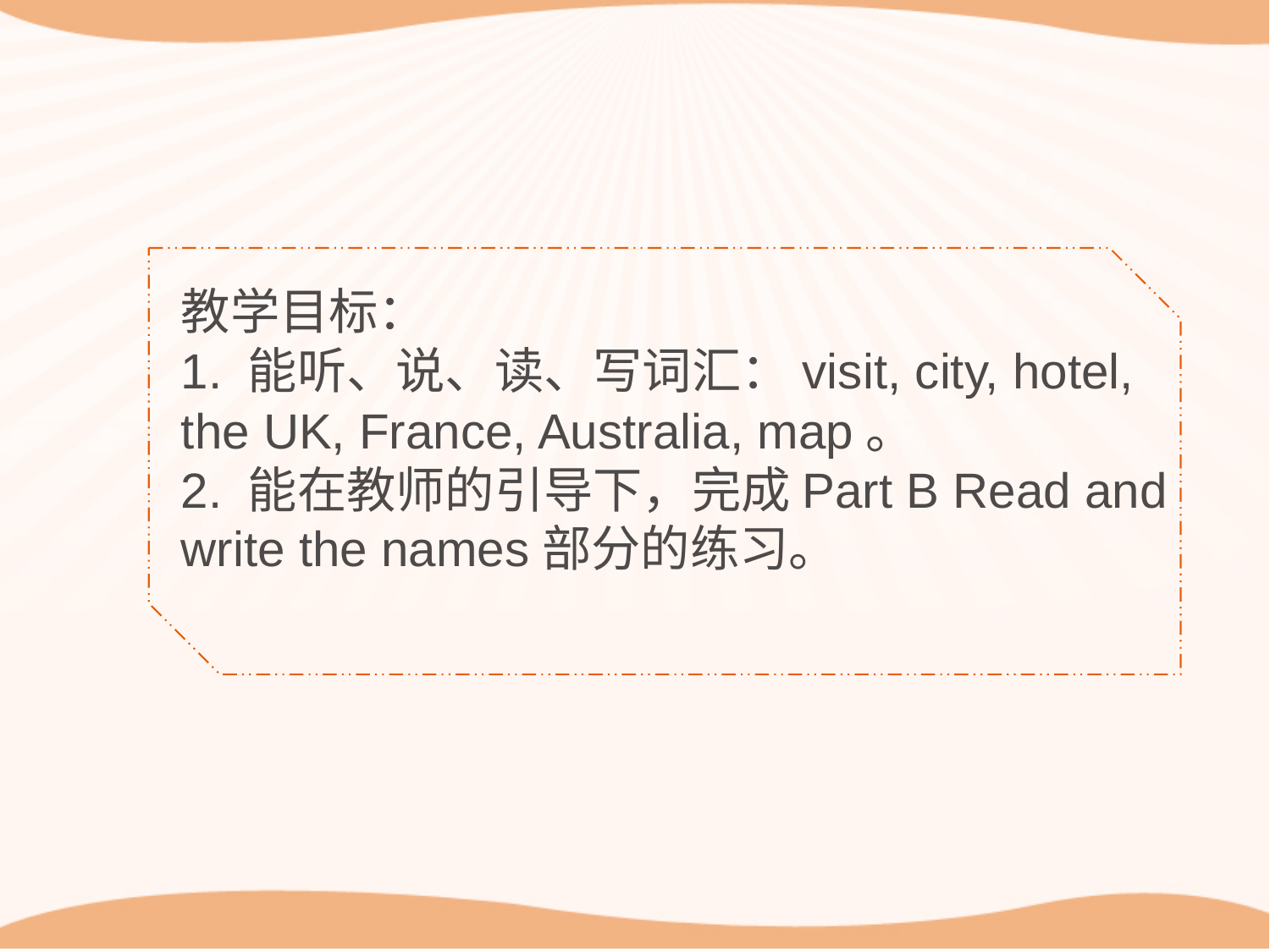

教学目标：
1. 能听、说、读、写词汇：visit, city, hotel, the UK, France, Australia, map。
2. 能在教师的引导下，完成Part B Read and write the names部分的练习。